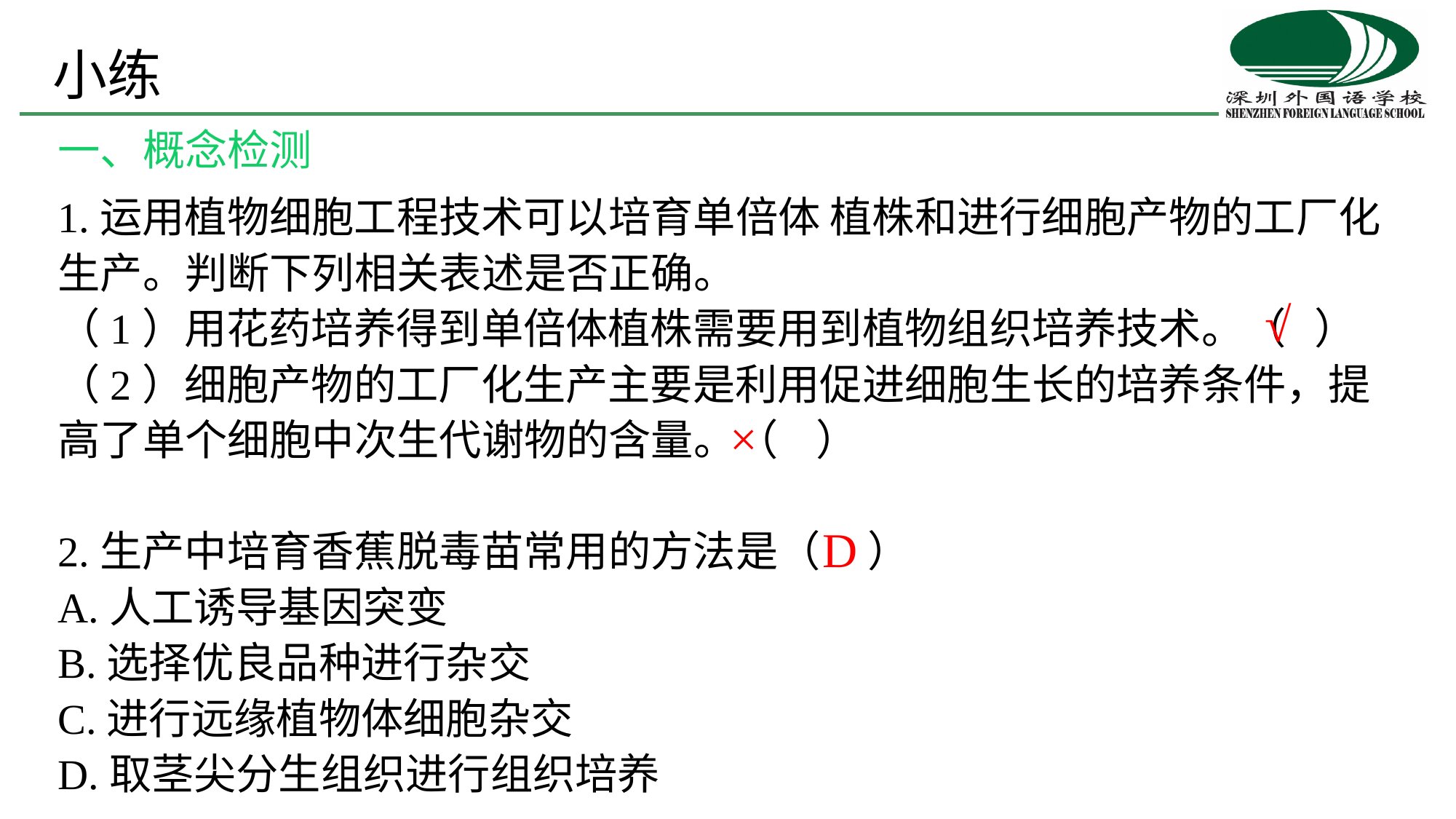

小练
一、概念检测
1.运用植物细胞工程技术可以培育单倍体 植株和进行细胞产物的工厂化生产。判断下列相关表述是否正确。
（1）用花药培养得到单倍体植株需要用到植物组织培养技术。（   ）
（2）细胞产物的工厂化生产主要是利用促进细胞生长的培养条件，提高了单个细胞中次生代谢物的含量。（    ）

2.生产中培育香蕉脱毒苗常用的方法是（     ）
A.人工诱导基因突变
B.选择优良品种进行杂交
C.进行远缘植物体细胞杂交
D.取茎尖分生组织进行组织培养
√
×
D